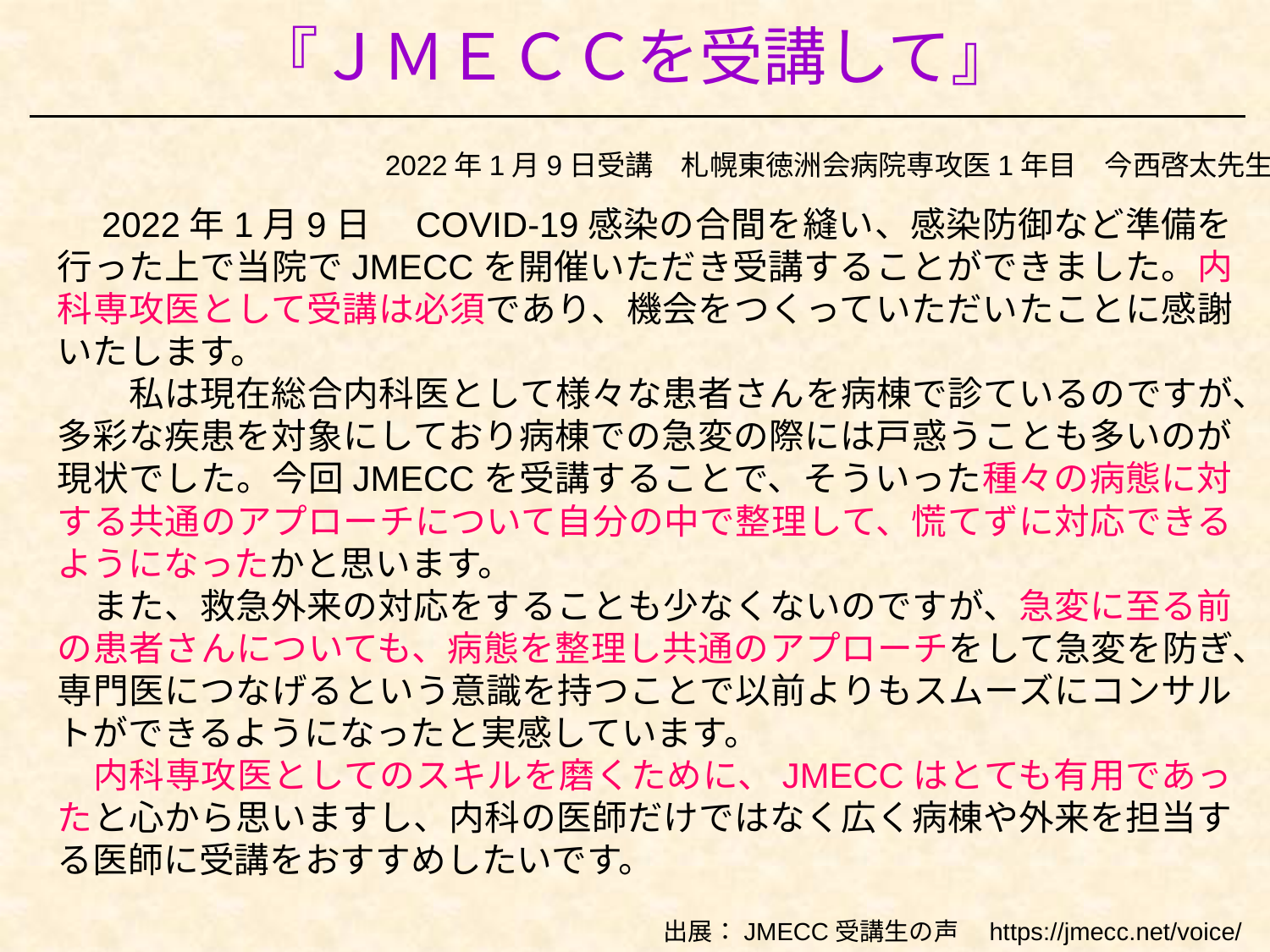

『ＪＭＥＣＣを受講して』
2022年1月9日受講　札幌東徳洲会病院専攻医1年目　今西啓太先生
　2022年1月9日　COVID-19感染の合間を縫い、感染防御など準備を行った上で当院でJMECCを開催いただき受講することができました。内科専攻医として受講は必須であり、機会をつくっていただいたことに感謝いたします。
　　私は現在総合内科医として様々な患者さんを病棟で診ているのですが、多彩な疾患を対象にしており病棟での急変の際には戸惑うことも多いのが現状でした。今回JMECCを受講することで、そういった種々の病態に対する共通のアプローチについて自分の中で整理して、慌てずに対応できるようになったかと思います。
　また、救急外来の対応をすることも少なくないのですが、急変に至る前の患者さんについても、病態を整理し共通のアプローチをして急変を防ぎ、専門医につなげるという意識を持つことで以前よりもスムーズにコンサルトができるようになったと実感しています。
　内科専攻医としてのスキルを磨くために、JMECCはとても有用であったと心から思いますし、内科の医師だけではなく広く病棟や外来を担当する医師に受講をおすすめしたいです。
出展：JMECC受講生の声　https://jmecc.net/voice/